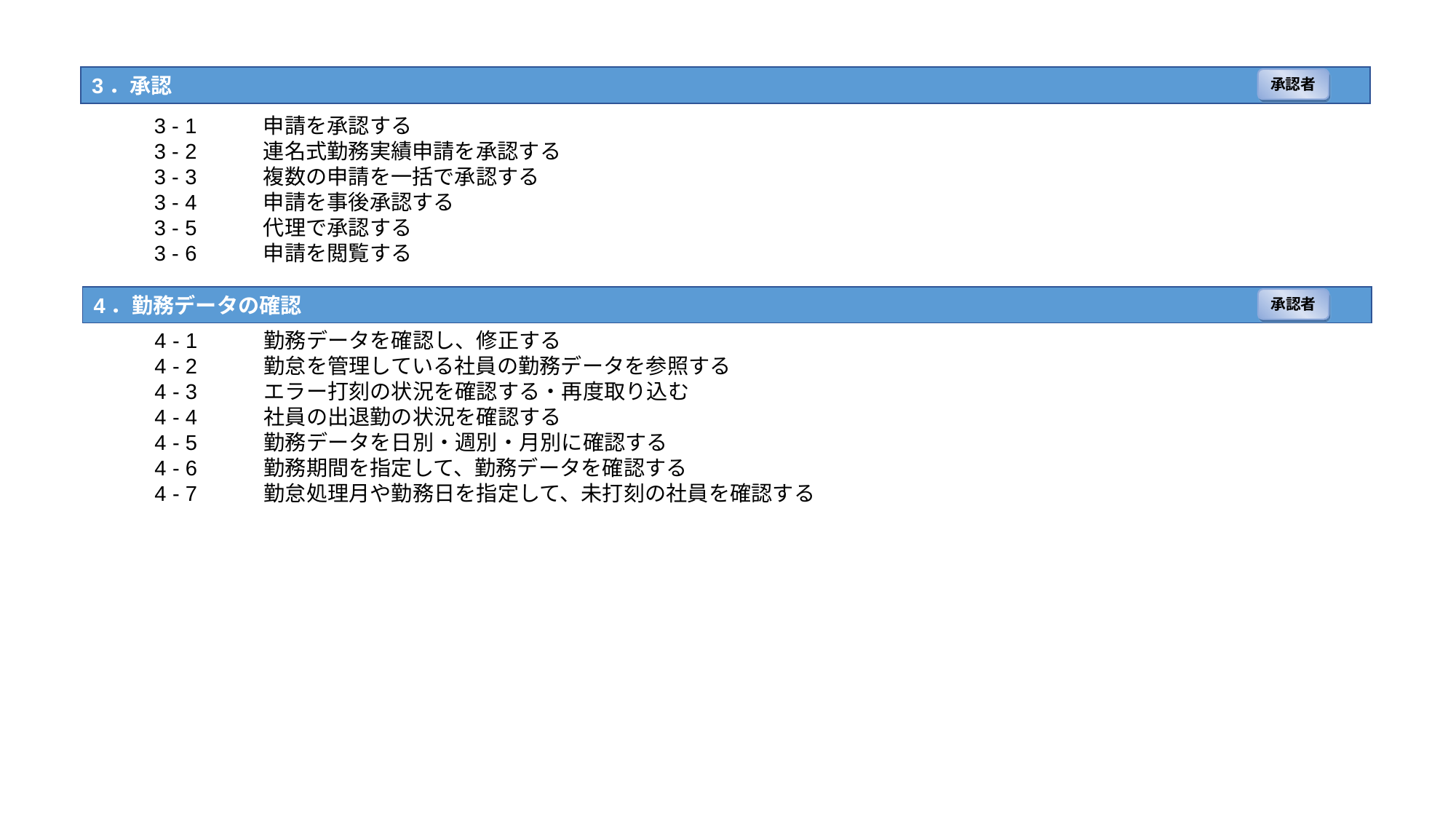

3．承認
承認者
3 - 1	申請を承認する
3 - 2	連名式勤務実績申請を承認する
3 - 3	複数の申請を一括で承認する
3 - 4	申請を事後承認する
3 - 5	代理で承認する
3 - 6　	申請を閲覧する
4．勤務データの確認
承認者
4 - 1　	勤務データを確認し、修正する
4 - 2　	勤怠を管理している社員の勤務データを参照する
4 - 3　	エラー打刻の状況を確認する・再度取り込む
4 - 4　	社員の出退勤の状況を確認する
4 - 5　	勤務データを日別・週別・月別に確認する
4 - 6　	勤務期間を指定して、勤務データを確認する
4 - 7	勤怠処理月や勤務日を指定して、未打刻の社員を確認する